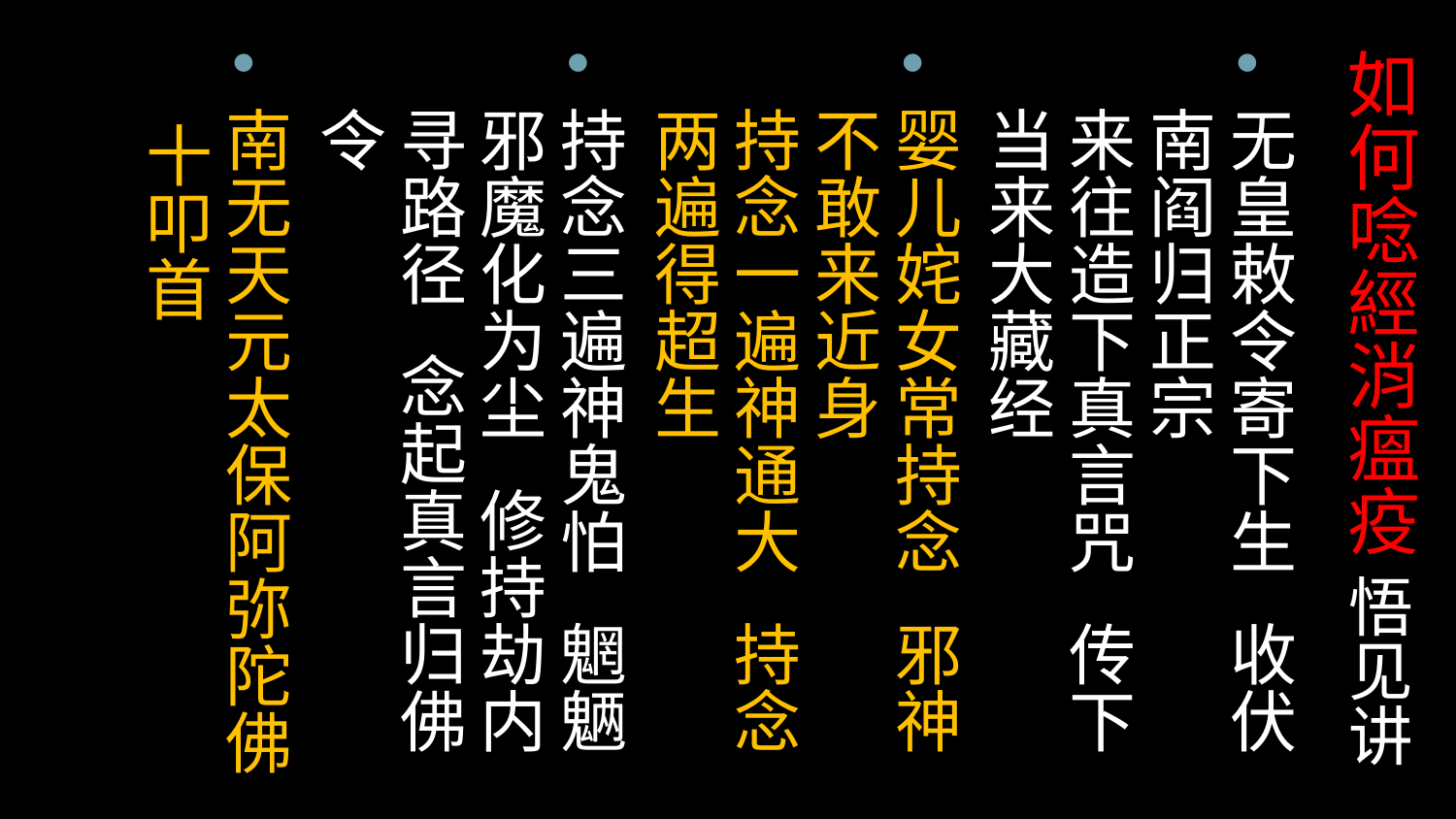

# 如何唸經消瘟疫 悟见讲
无皇敕令寄下生   收伏南阎归正宗
来往造下真言咒   传下当来大藏经
婴儿姹女常持念   邪神不敢来近身
持念一遍神通大   持念两遍得超生
持念三遍神鬼怕   魍魉邪魔化为尘   修持劫内寻路径   念起真言归佛令
南无天元太保阿弥陀佛  十叩首